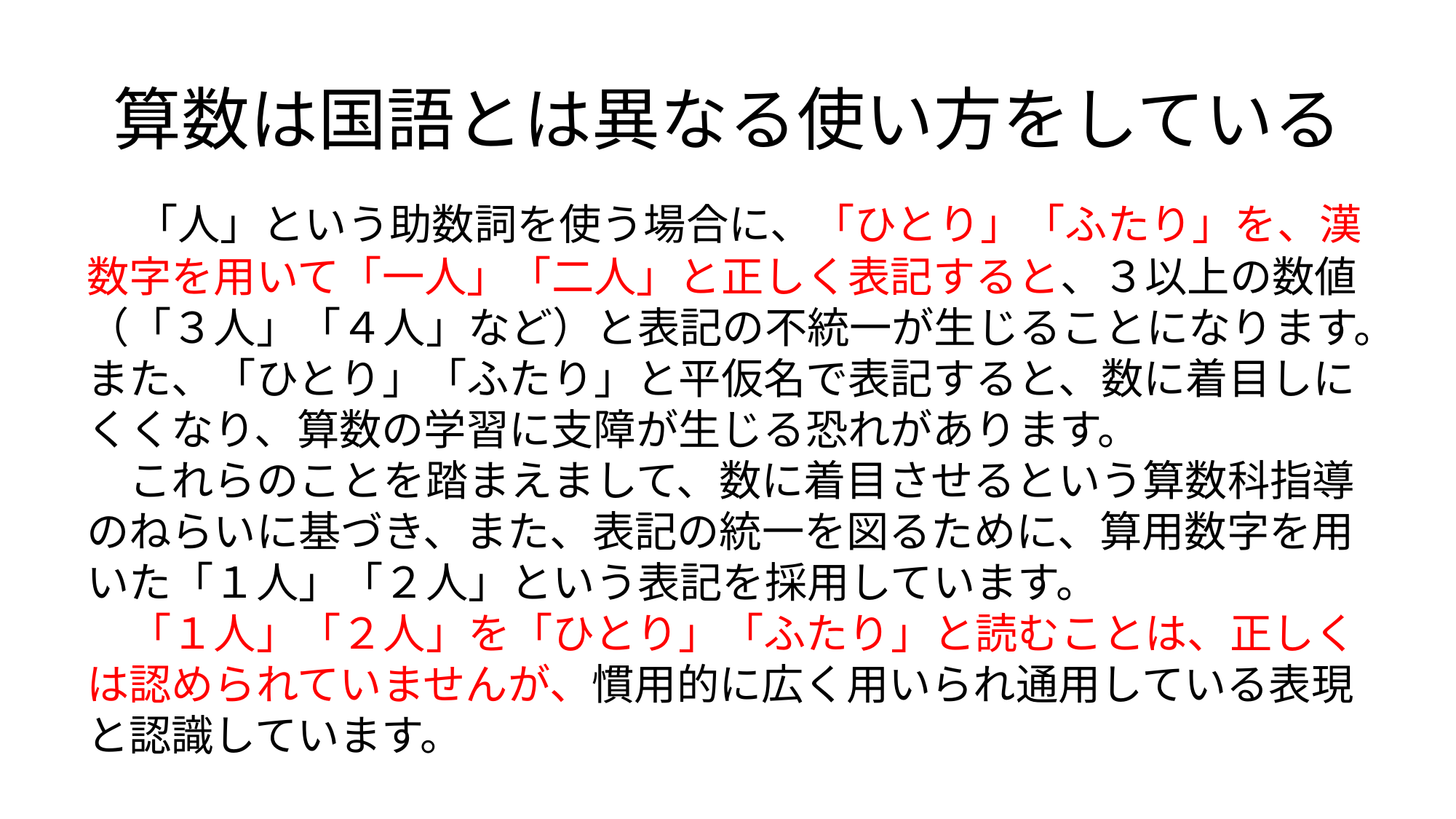

# 算数は国語とは異なる使い方をしている
　「人」という助数詞を使う場合に、「ひとり」「ふたり」を、漢数字を用いて「一人」「二人」と正しく表記すると、３以上の数値（「３人」「４人」など）と表記の不統一が生じることになります。また、「ひとり」「ふたり」と平仮名で表記すると、数に着目しにくくなり、算数の学習に支障が生じる恐れがあります。
　これらのことを踏まえまして、数に着目させるという算数科指導のねらいに基づき、また、表記の統一を図るために、算用数字を用いた「１人」「２人」という表記を採用しています。
　「１人」「２人」を「ひとり」「ふたり」と読むことは、正しくは認められていませんが、慣用的に広く用いられ通用している表現と認識しています。